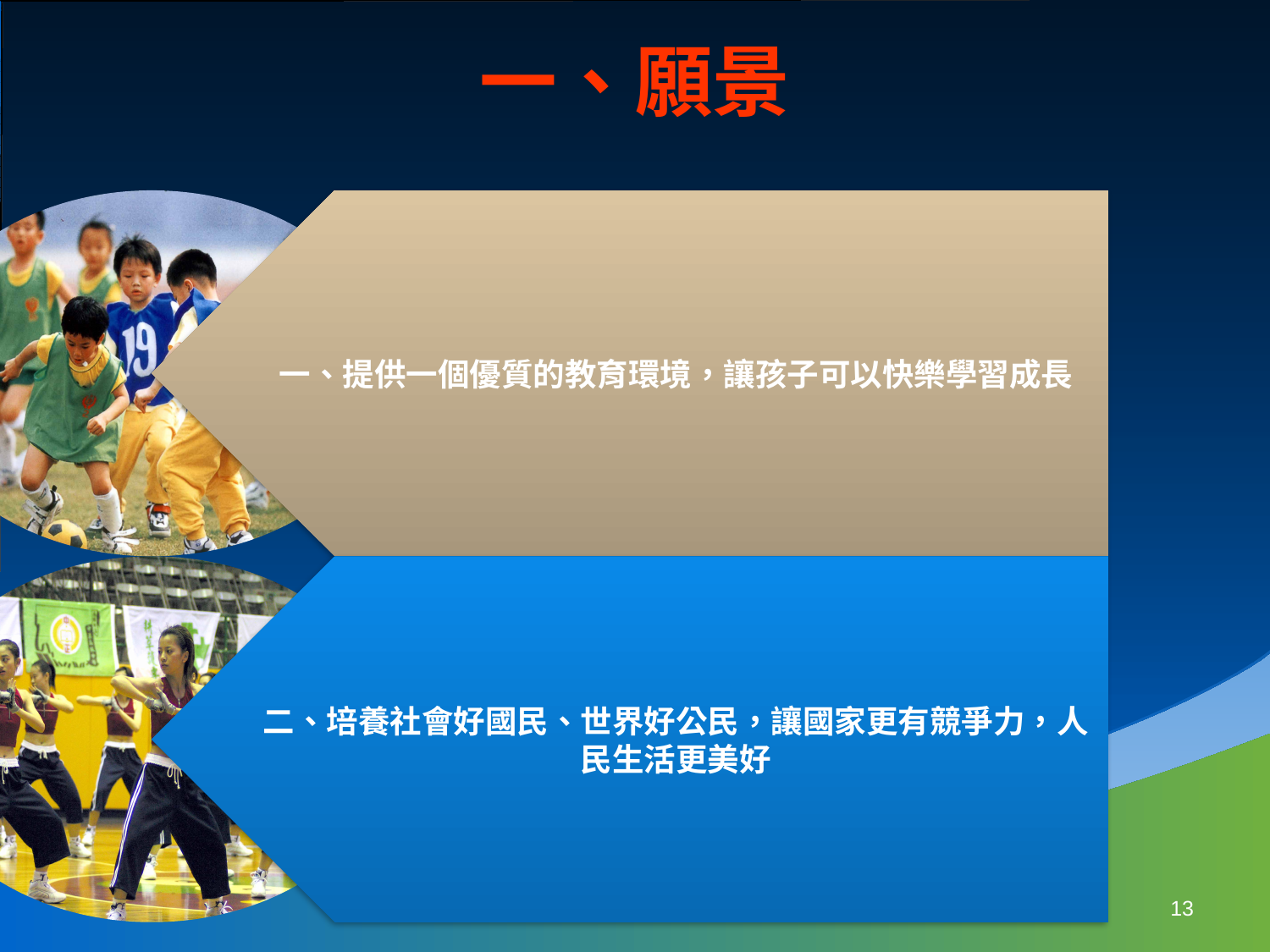

一、願景
一、提供一個優質的教育環境，讓孩子可以快樂學習成長
二、培養社會好國民、世界好公民，讓國家更有競爭力，人民生活更美好

13